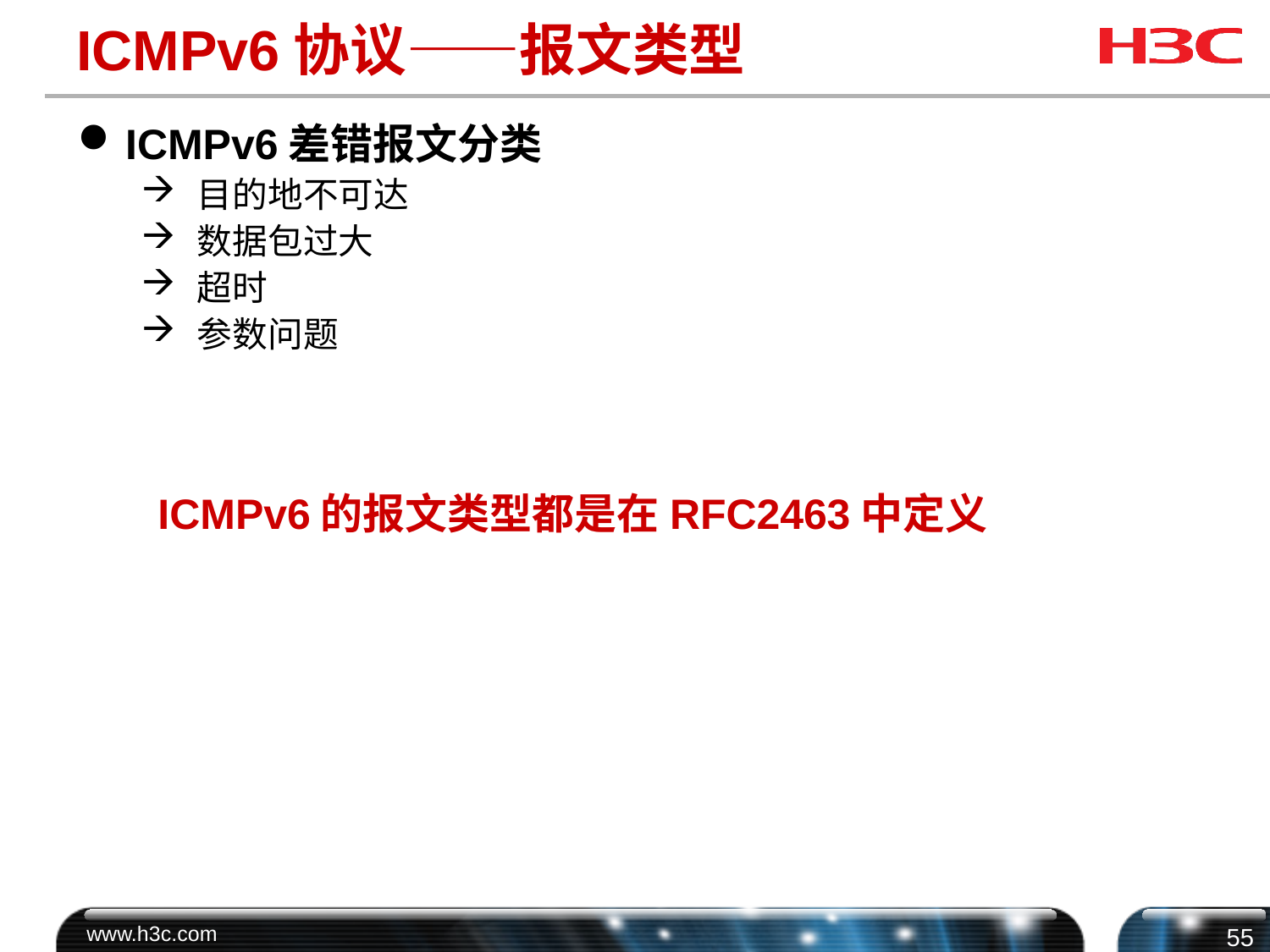

# ICMPv6协议——报文类型
ICMPv6差错报文分类
 目的地不可达
 数据包过大
 超时
 参数问题
ICMPv6的报文类型都是在RFC2463中定义